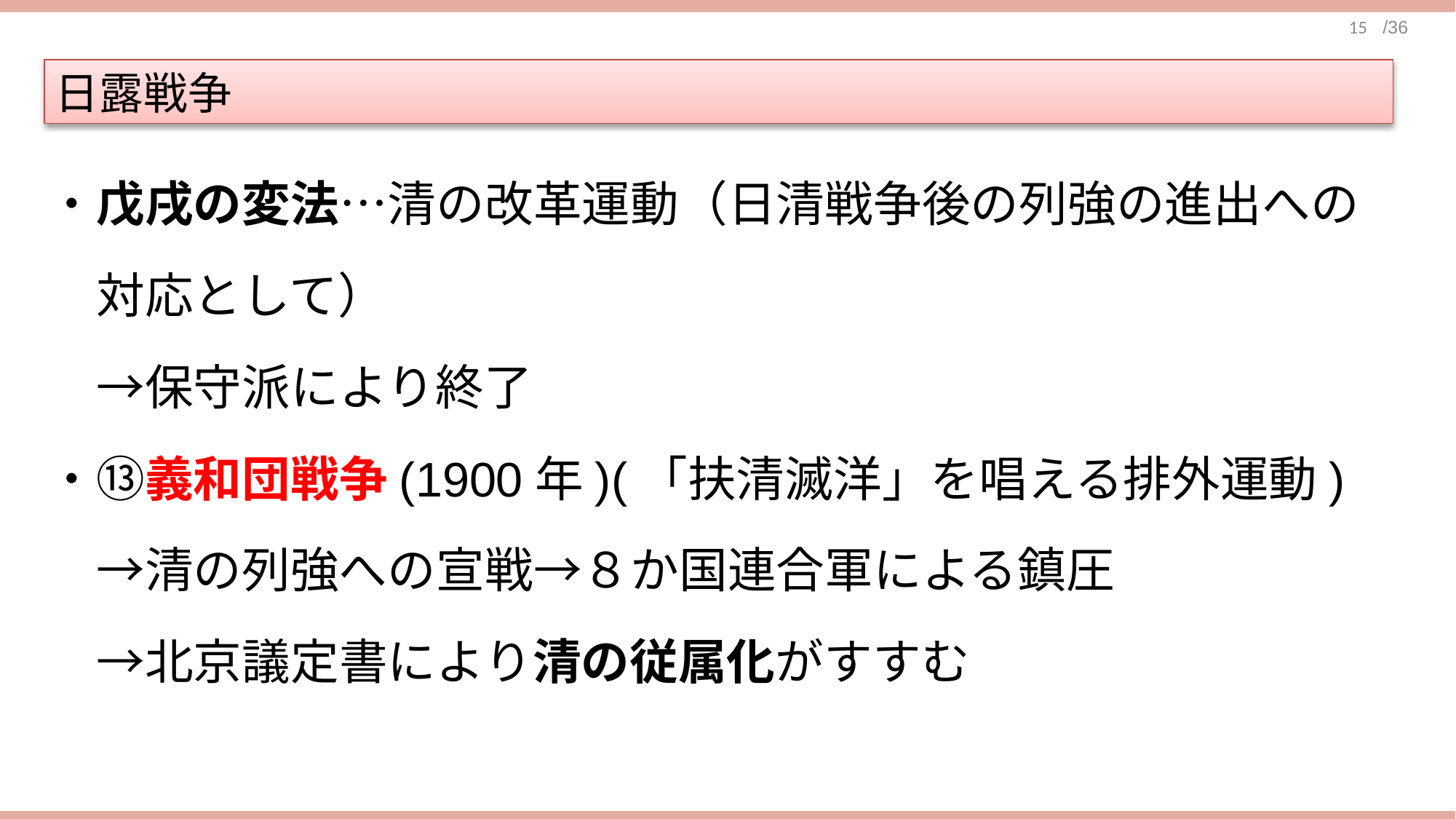

日露戦争
・戊戌の変法…清の改革運動（日清戦争後の列強の進出への
　対応として）
　→保守派により終了
・⑬義和団戦争(1900年)(「扶清滅洋」を唱える排外運動)
　→清の列強への宣戦→８か国連合軍による鎮圧
　→北京議定書により清の従属化がすすむ